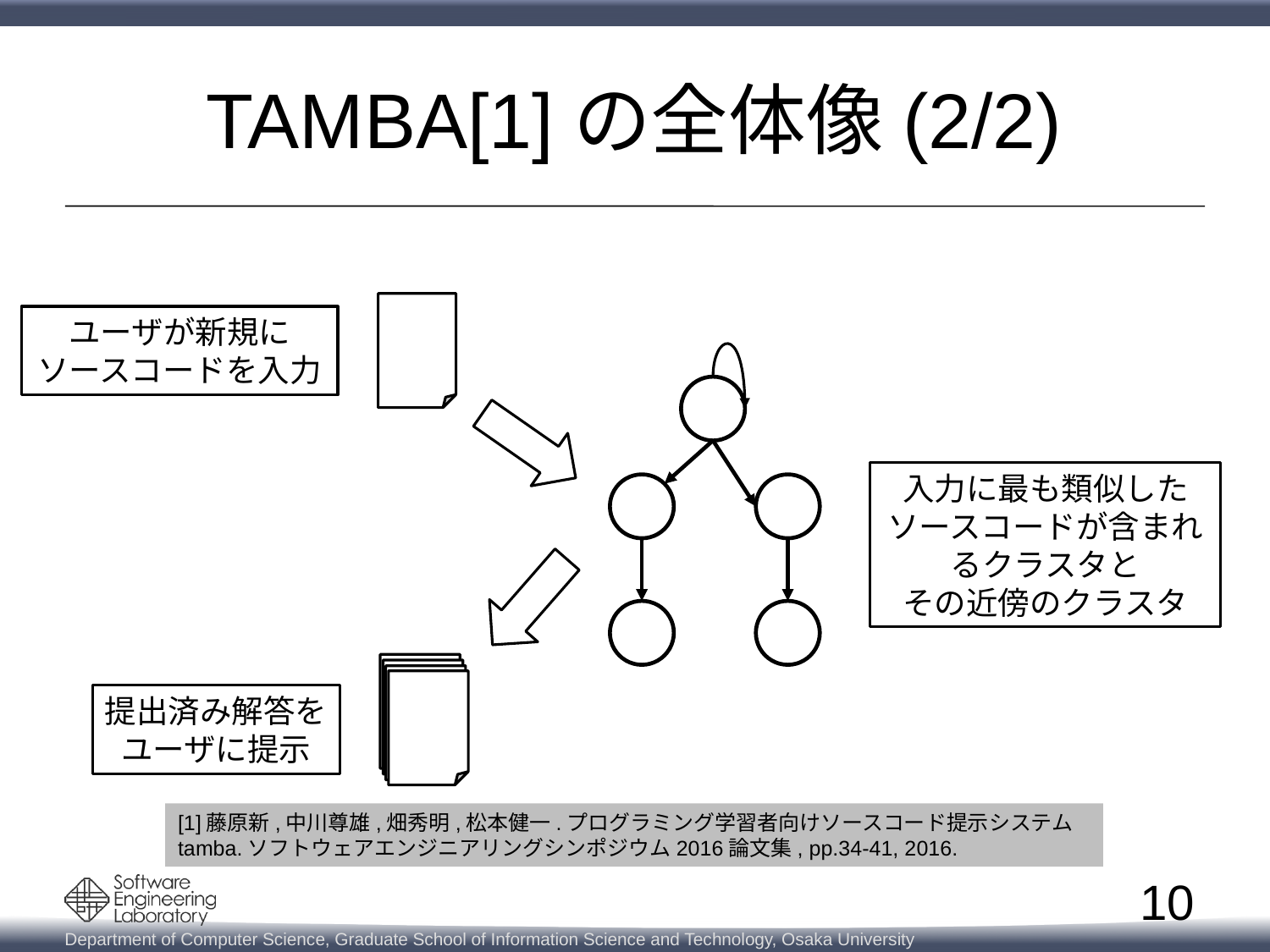

# TAMBA[1]の全体像(2/2)

ユーザが新規に
ソースコードを入力

入力に最も類似した
ソースコードが含まれるクラスタと
その近傍のクラスタ

提出済み解答を
ユーザに提示
[1]藤原新,中川尊雄,畑秀明,松本健一.プログラミング学習者向けソースコード提示システムtamba.ソフトウェアエンジニアリングシンポジウム2016論文集, pp.34-41, 2016.
10